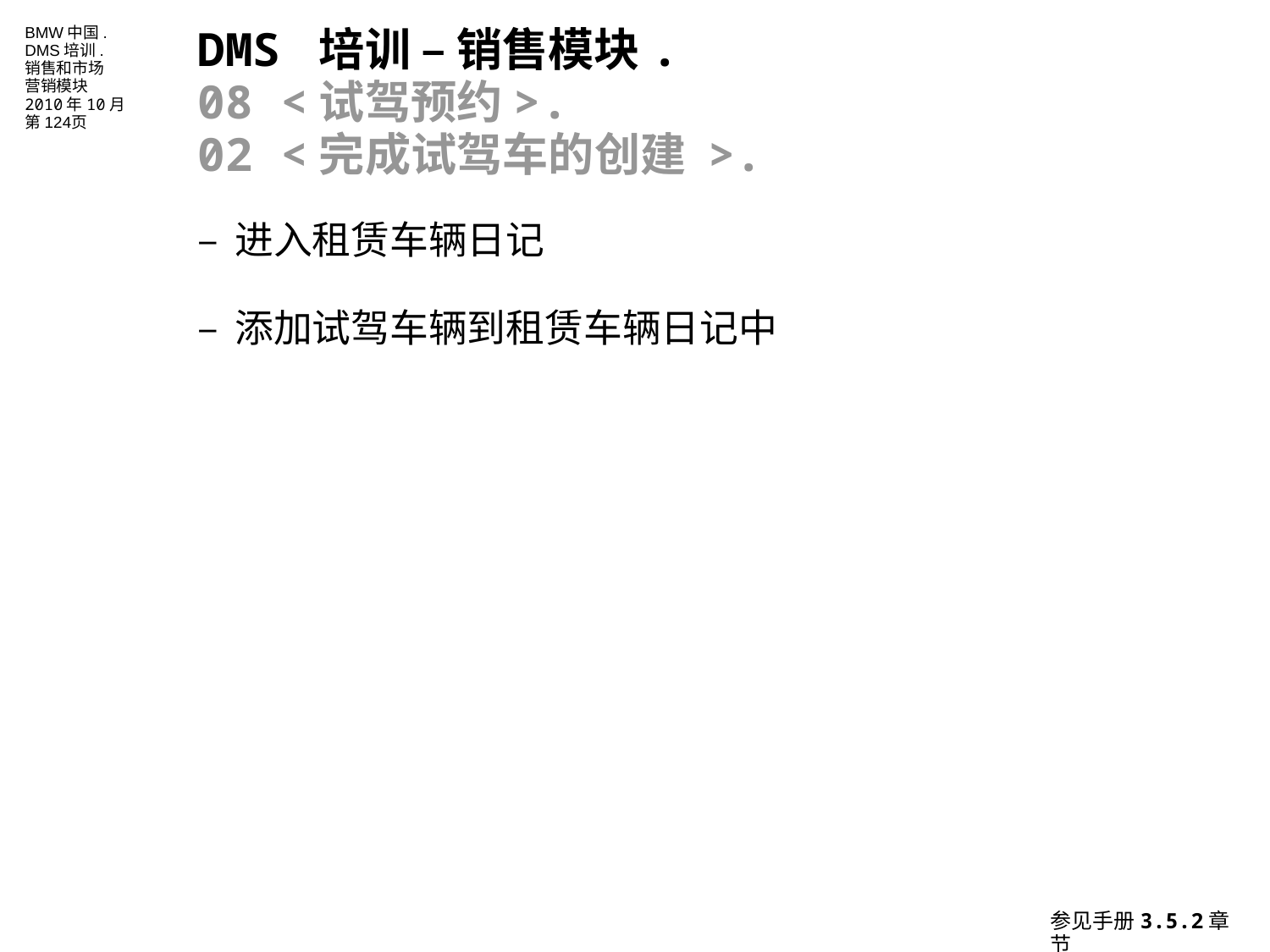

DMS 培训 – 销售模块.
08 <试驾预约>.
02 <完成试驾车的创建 >.
–	进入租赁车辆日记

–	添加试驾车辆到租赁车辆日记中

参见手册3.5.2章节